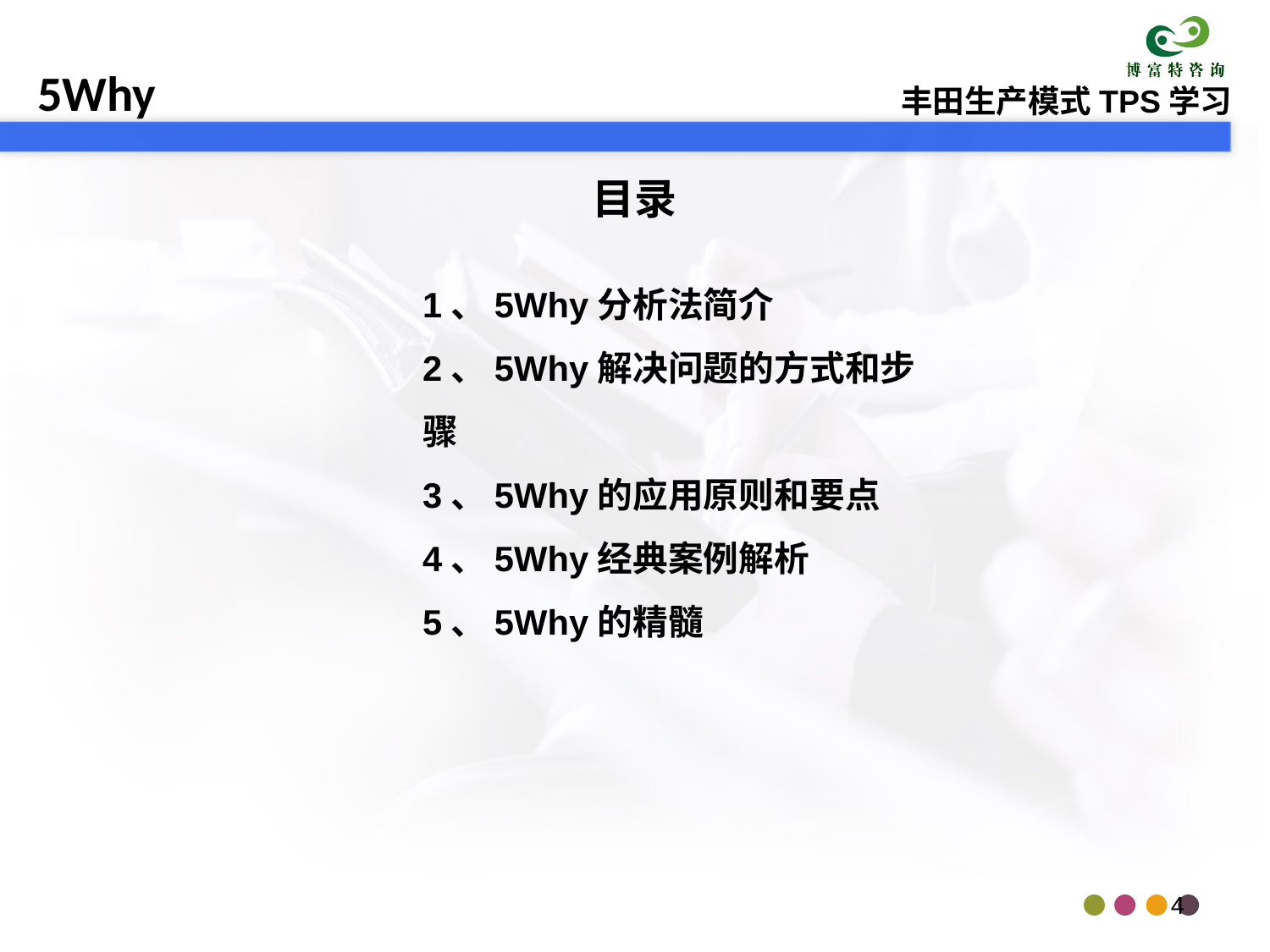

目录
1、5Why分析法简介
2、5Why解决问题的方式和步骤
3、5Why的应用原则和要点
4、5Why经典案例解析
5、5Why的精髓